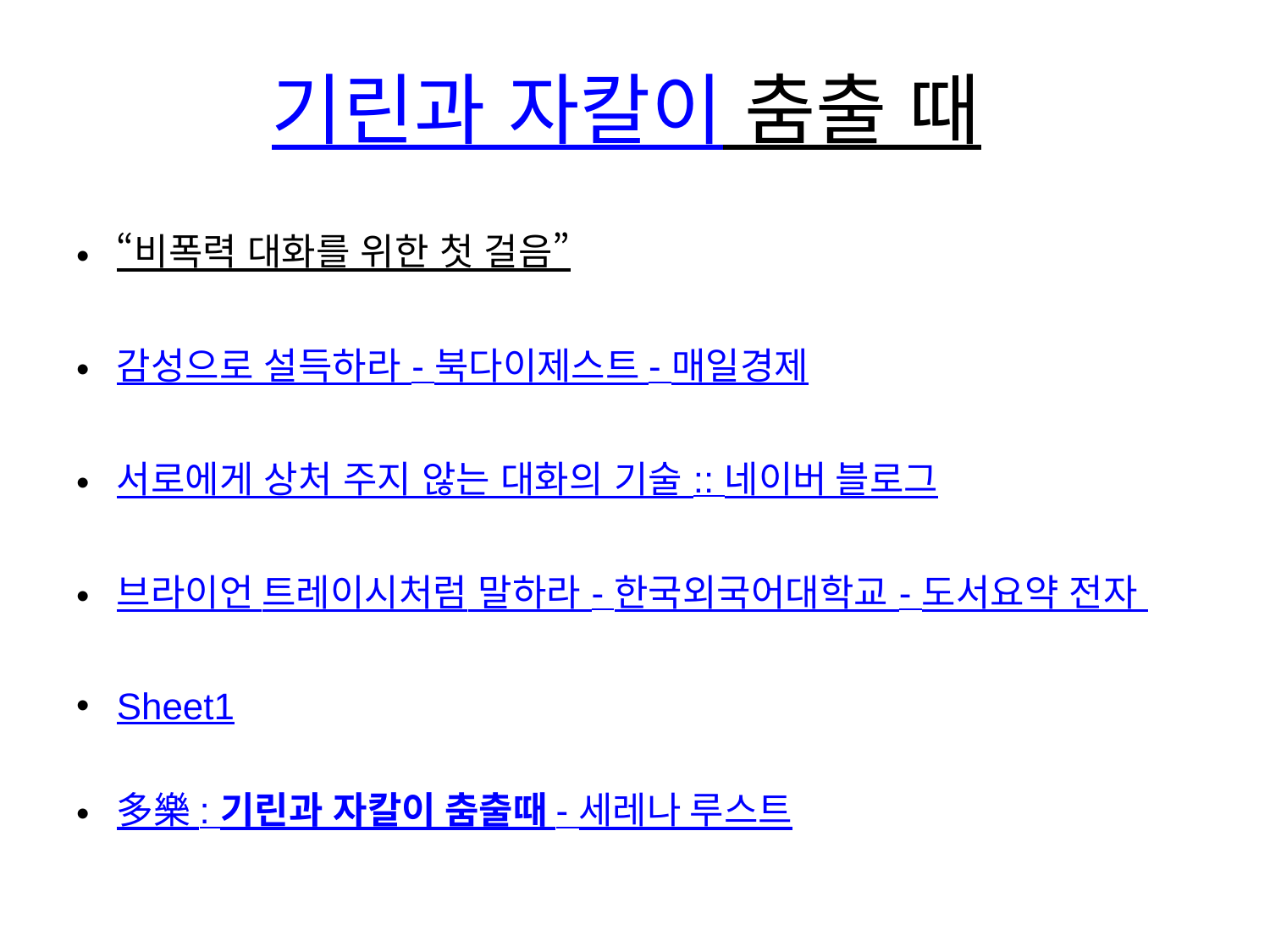

# 기린과 자칼이 춤출 때
“비폭력 대화를 위한 첫 걸음”

감성으로 설득하라 - 북다이제스트 - 매일경제

서로에게 상처 주지 않는 대화의 기술 :: 네이버 블로그

브라이언 트레이시처럼 말하라 - 한국외국어대학교 - 도서요약 전자

Sheet1

多樂 : 기린과 자칼이 춤출때 - 세레나 루스트